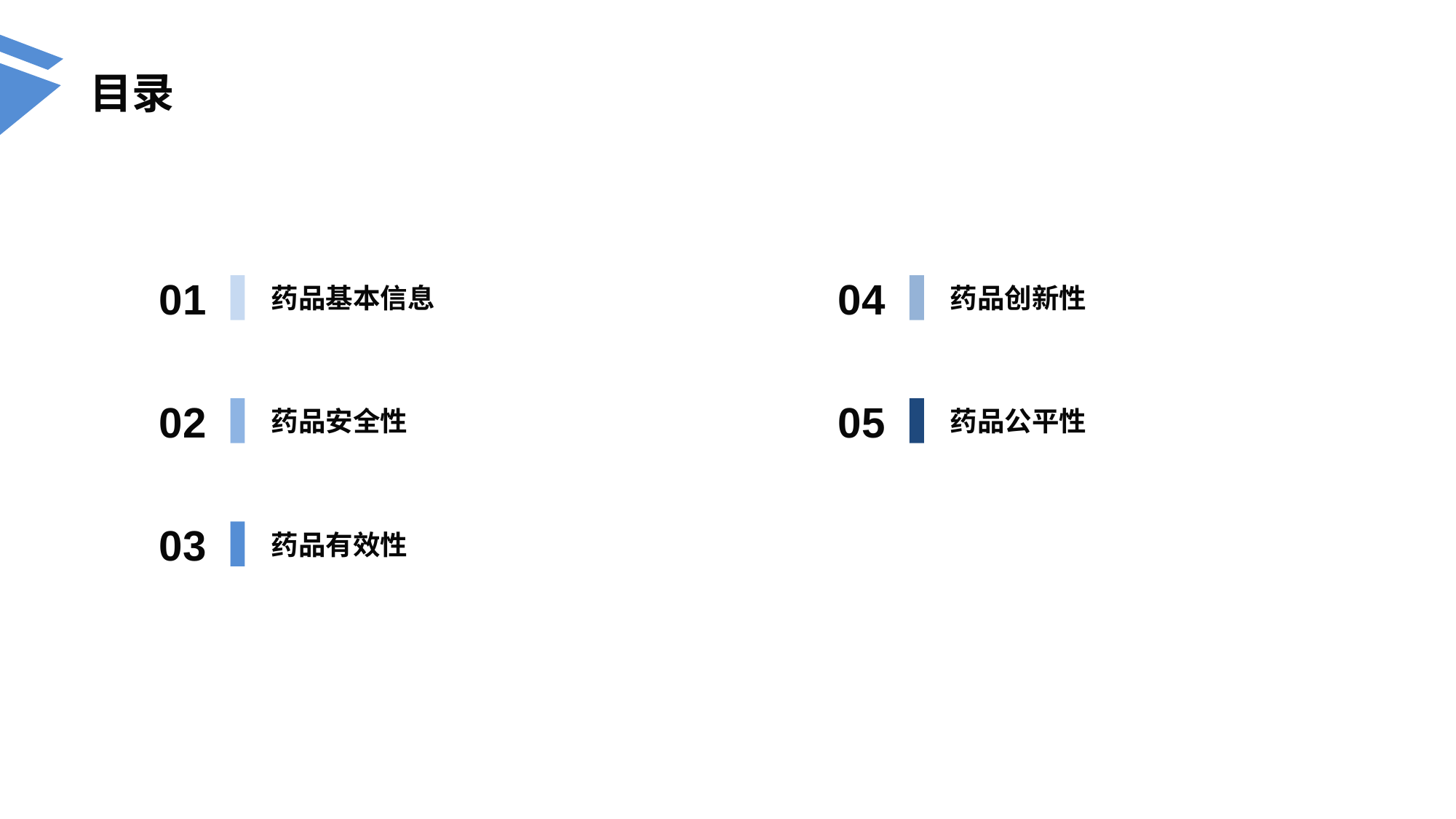

目录

药品基本信息
01

药品创新性
04

药品安全性
02

药品公平性
05

药品有效性
03